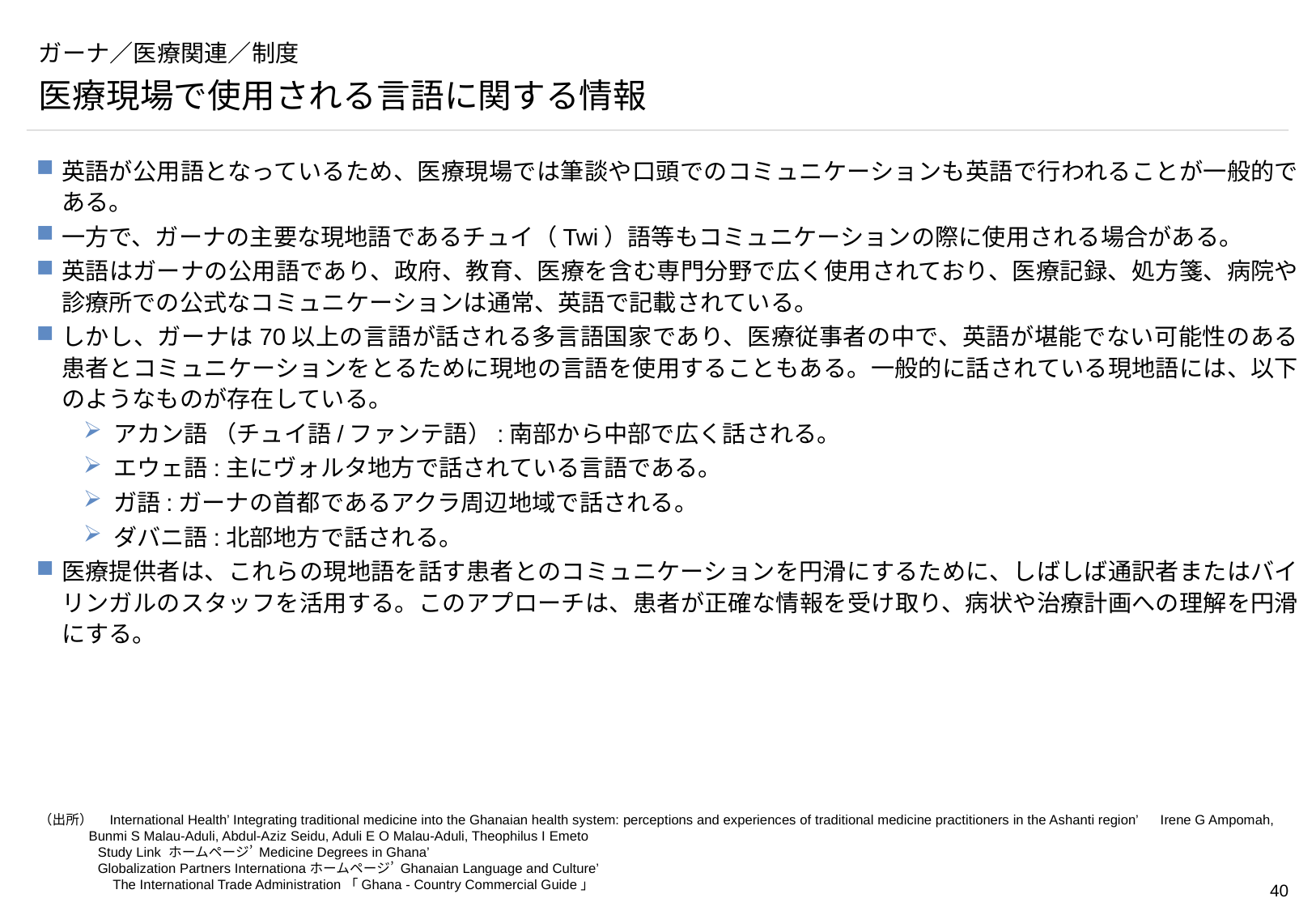

# ガーナ／医療関連／制度
医療現場で使用される言語に関する情報

英語が公用語となっているため、医療現場では筆談や口頭でのコミュニケーションも英語で行われることが一般的である。
一方で、ガーナの主要な現地語であるチュイ（Twi）語等もコミュニケーションの際に使用される場合がある。
英語はガーナの公用語であり、政府、教育、医療を含む専門分野で広く使用されており、医療記録、処方箋、病院や診療所での公式なコミュニケーションは通常、英語で記載されている。
しかし、ガーナは70以上の言語が話される多言語国家であり、医療従事者の中で、英語が堪能でない可能性のある患者とコミュニケーションをとるために現地の言語を使用することもある。一般的に話されている現地語には、以下のようなものが存在している。
 アカン語 （チュイ語/ファンテ語）:南部から中部で広く話される。
 エウェ語:主にヴォルタ地方で話されている言語である。
 ガ語:ガーナの首都であるアクラ周辺地域で話される。
 ダバニ語:北部地方で話される。
医療提供者は、これらの現地語を話す患者とのコミュニケーションを円滑にするために、しばしば通訳者またはバイリンガルのスタッフを活用する。このアプローチは、患者が正確な情報を受け取り、病状や治療計画への理解を円滑にする。
（出所）　International Health’ Integrating traditional medicine into the Ghanaian health system: perceptions and experiences of traditional medicine practitioners in the Ashanti region’　Irene G Ampomah,
             Bunmi S Malau-Aduli, Abdul-Aziz Seidu, Aduli E O Malau-Aduli, Theophilus I Emeto
	    Study Link ホームページ’ Medicine Degrees in Ghana’
	    Globalization Partners Internationaホームページ’ Ghanaian Language and Culture’
　　　　　 The International Trade Administration「Ghana - Country Commercial Guide」